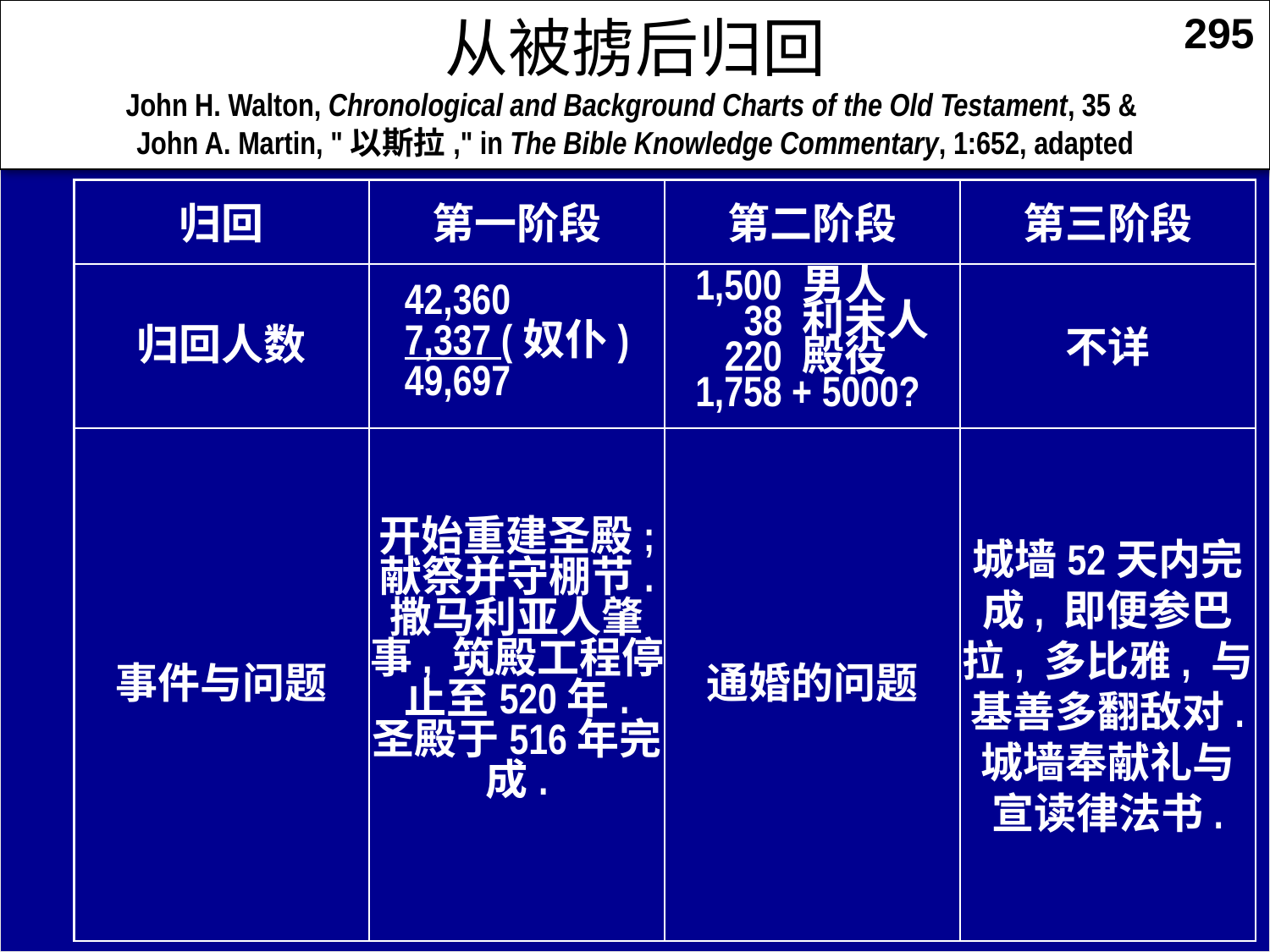

从被掳后归回
John H. Walton, Chronological and Background Charts of the Old Testament, 35 &
John A. Martin, "以斯拉," in The Bible Knowledge Commentary, 1:652, adapted
295
# Returns from Exile

归回

第一阶段

第二阶段

第三阶段

归回人数

42,360
7,337 (奴仆)
49,697

1,500 男人
     38 利未人
   220 殿役
1,758 + 5000?

不详

事件与问题

开始重建圣殿; 献祭并守棚节.
撒马利亚人肇事, 筑殿工程停止至520年.
圣殿于516年完成.

通婚的问题

城墙52天内完成, 即便参巴拉, 多比雅, 与基善多翻敌对.
城墙奉献礼与宣读律法书.